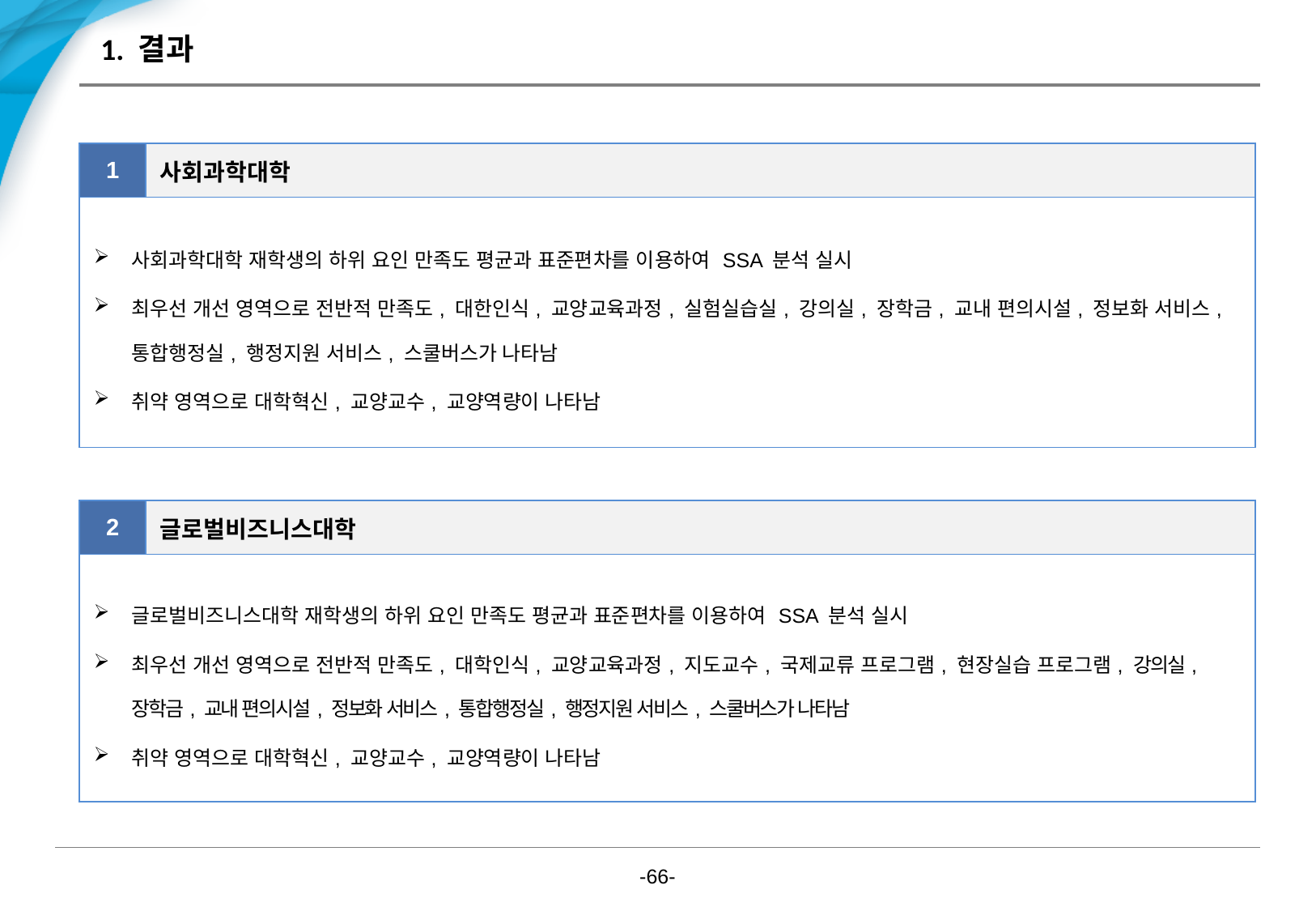

# 1. 결과
| 1 | 사회과학대학 |
| --- | --- |
| 사회과학대학 재학생의 하위 요인 만족도 평균과 표준편차를 이용하여 SSA 분석 실시 최우선 개선 영역으로 전반적 만족도, 대한인식, 교양교육과정, 실험실습실, 강의실, 장학금, 교내 편의시설, 정보화 서비스, 통합행정실, 행정지원 서비스, 스쿨버스가 나타남 취약 영역으로 대학혁신, 교양교수, 교양역량이 나타남 |  |
| 2 | 글로벌비즈니스대학 |
| --- | --- |
| 글로벌비즈니스대학 재학생의 하위 요인 만족도 평균과 표준편차를 이용하여 SSA 분석 실시 최우선 개선 영역으로 전반적 만족도, 대학인식, 교양교육과정, 지도교수, 국제교류 프로그램, 현장실습 프로그램, 강의실, 장학금, 교내 편의시설, 정보화 서비스, 통합행정실, 행정지원 서비스, 스쿨버스가 나타남 취약 영역으로 대학혁신, 교양교수, 교양역량이 나타남 |  |
-66-